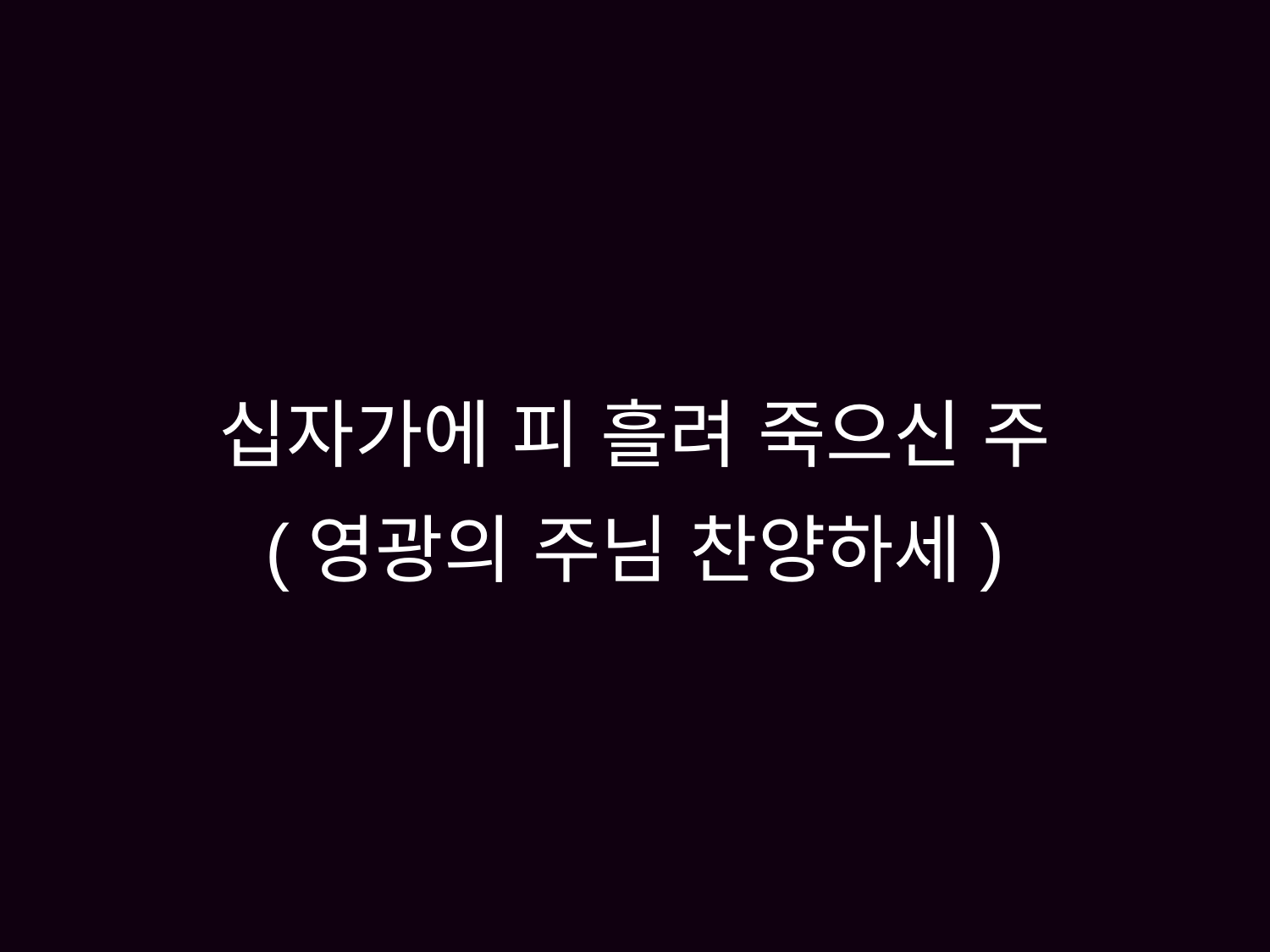

# 십자가에 피 흘려 죽으신 주 (영광의 주님 찬양하세)